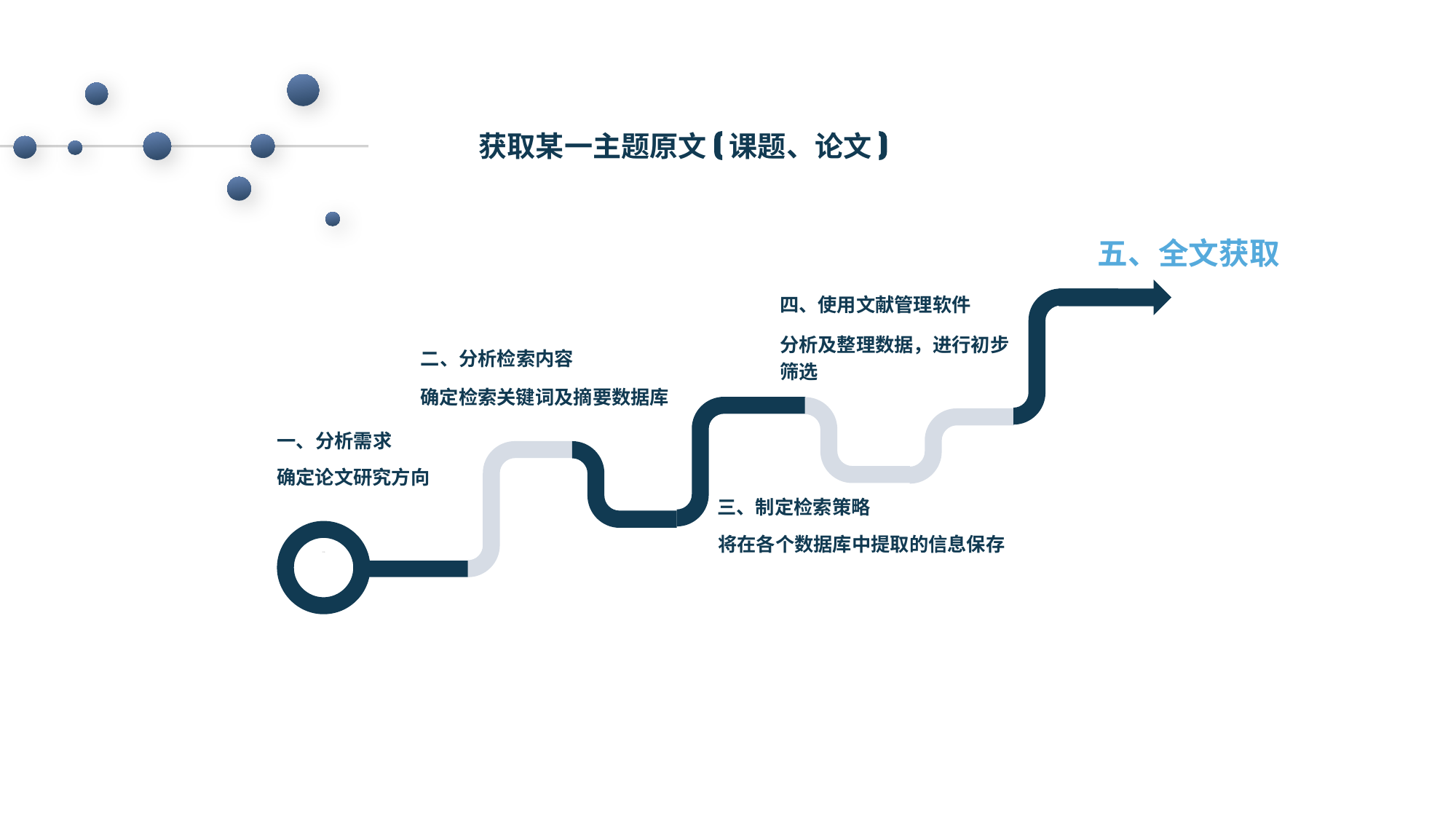

获取某一主题原文(课题、论文)

五、全文获取

四、使用文献管理软件
分析及整理数据，进行初步
筛选

二、分析检索内容
确定检索关键词及摘要数据库

一、分析需求
确定论文研究方向

三、制定检索策略
将在各个数据库中提取的信息保存

2019